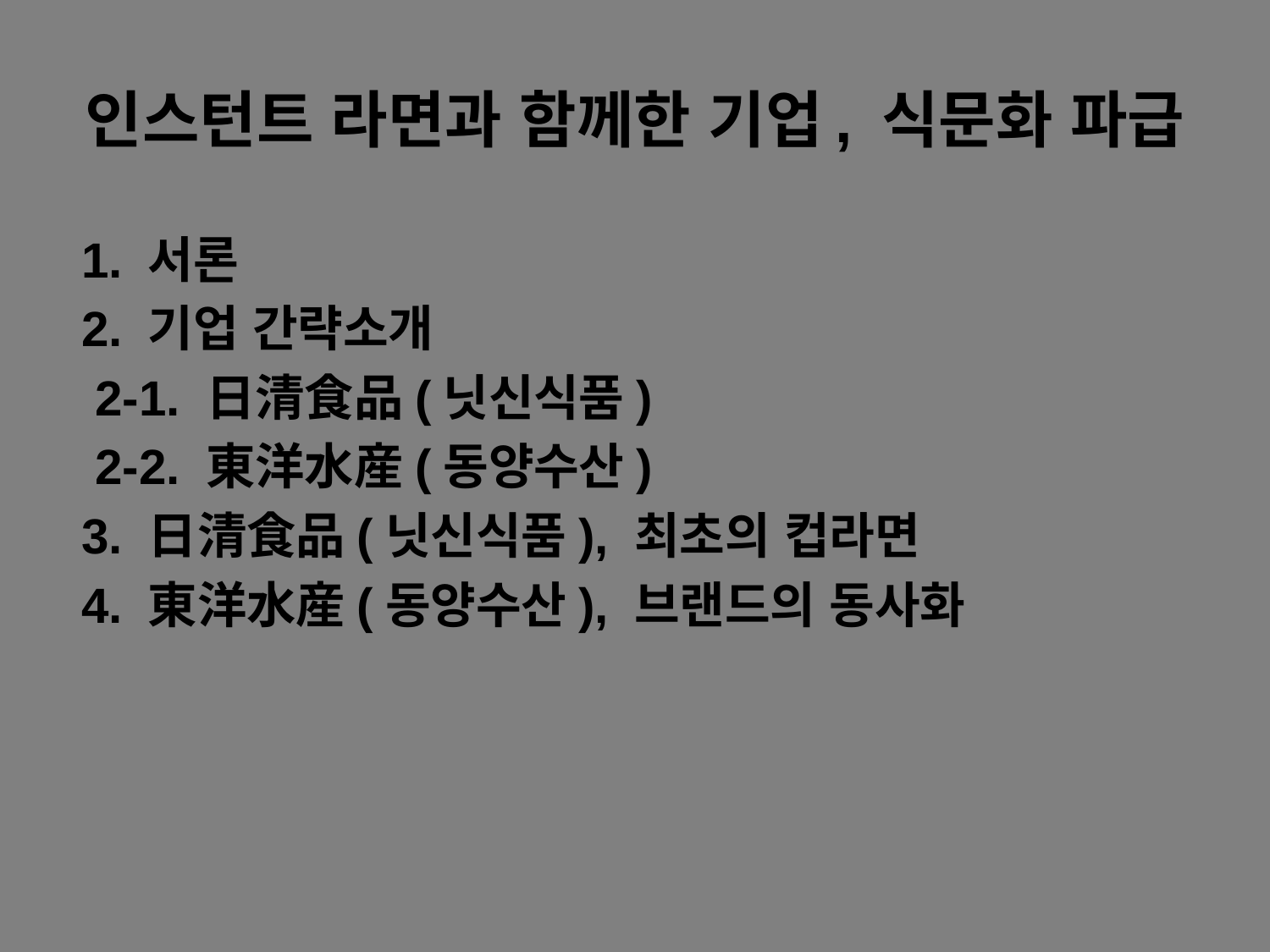

# 인스턴트 라면과 함께한 기업, 식문화 파급
1. 서론
2. 기업 간략소개
 2-1. 日清食品(닛신식품)
 2-2. 東洋水産(동양수산)
3. 日清食品(닛신식품), 최초의 컵라면
4. 東洋水産(동양수산), 브랜드의 동사화